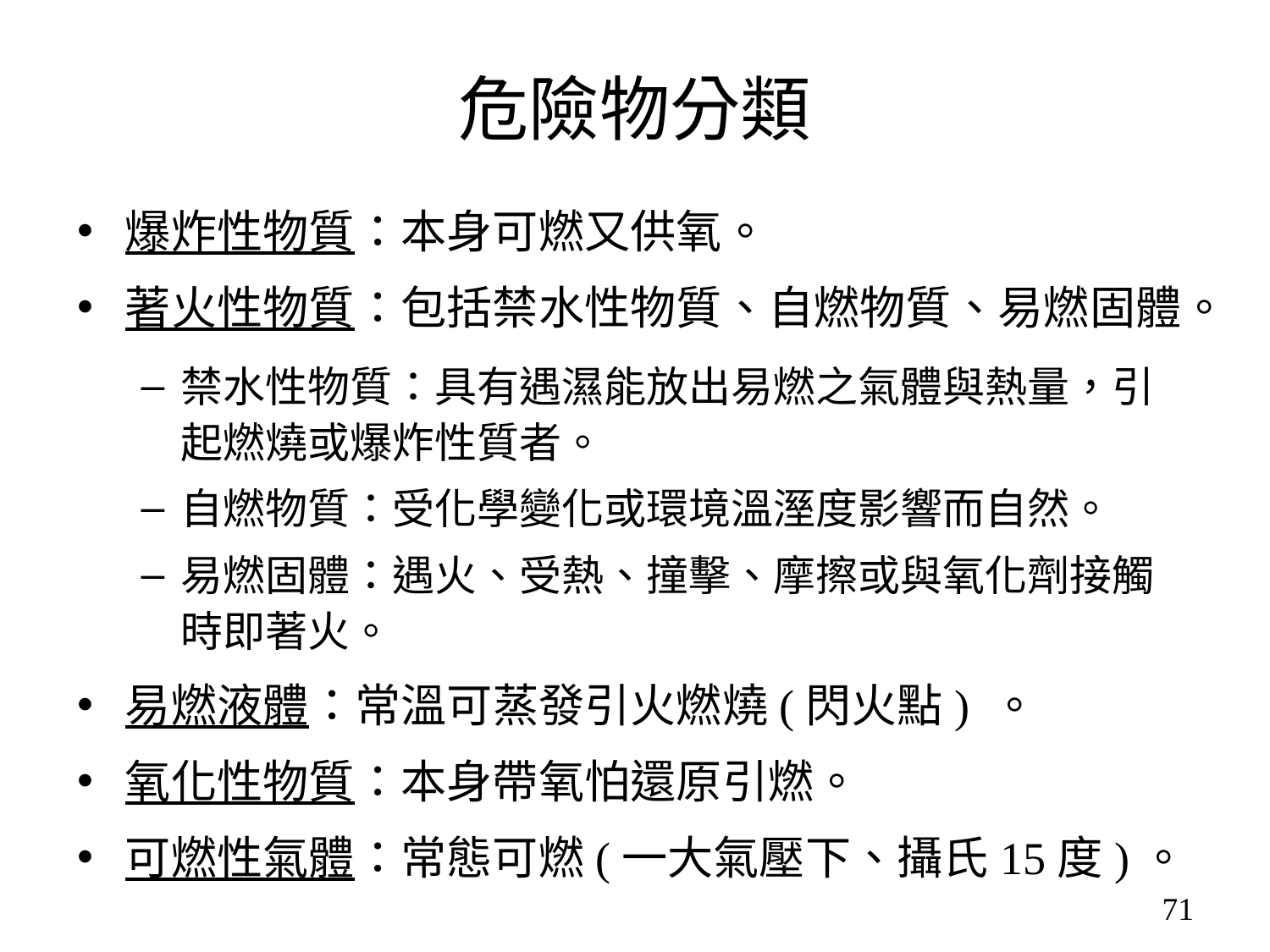

# 危險物分類
爆炸性物質：本身可燃又供氧。
著火性物質：包括禁水性物質、自燃物質、易燃固體。
禁水性物質：具有遇濕能放出易燃之氣體與熱量，引起燃燒或爆炸性質者。
自燃物質：受化學變化或環境溫溼度影響而自然。
易燃固體：遇火、受熱、撞擊、摩擦或與氧化劑接觸時即著火。
易燃液體：常溫可蒸發引火燃燒(閃火點) 。
氧化性物質：本身帶氧怕還原引燃。
可燃性氣體：常態可燃(一大氣壓下、攝氏15度)。
71